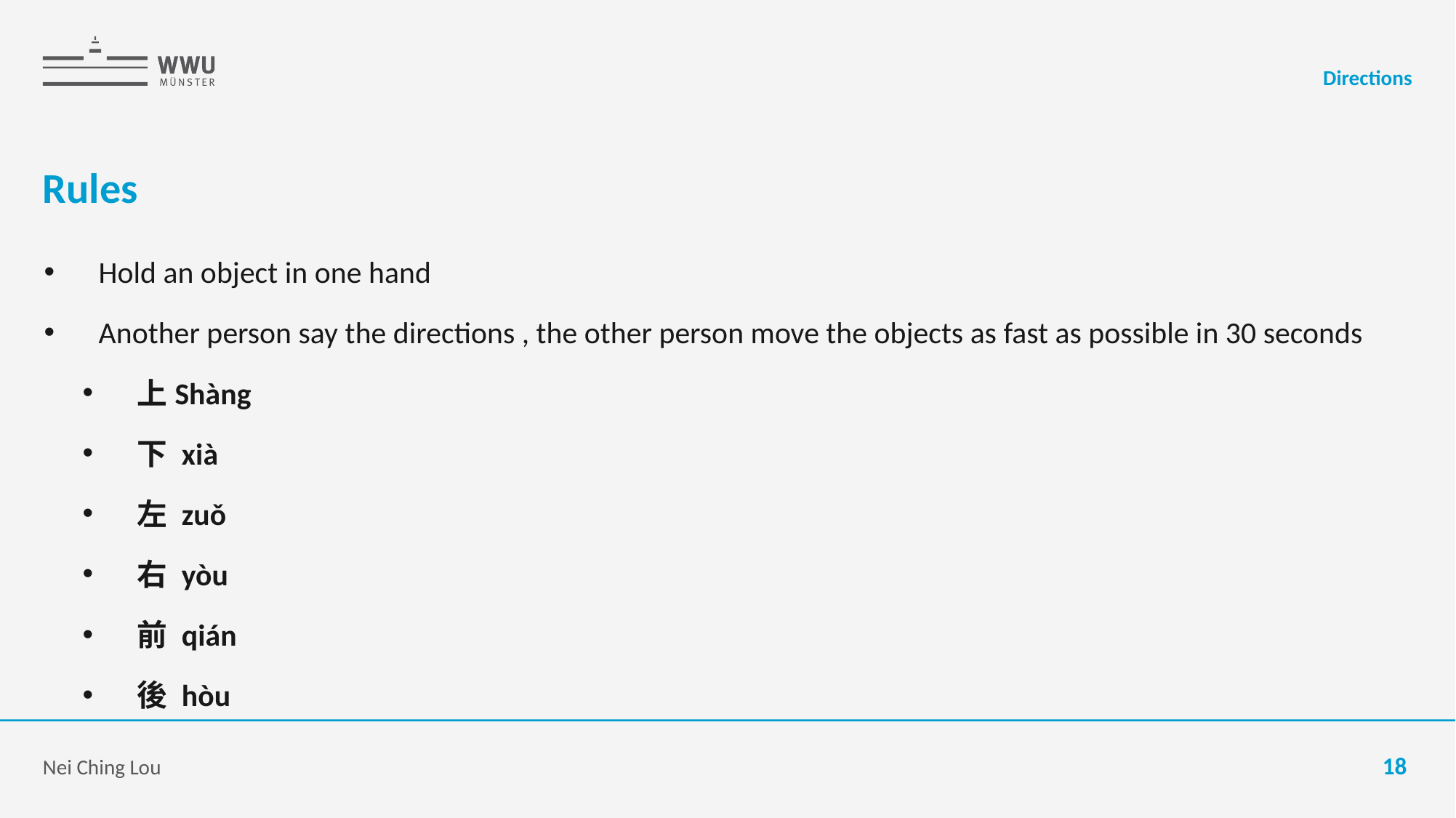

Directions
# Rules
Hold an object in one hand
Another person say the directions , the other person move the objects as fast as possible in 30 seconds
上Shàng
下 xià
左 zuǒ
右 yòu
前 qián
後 hòu
Nei Ching Lou
18